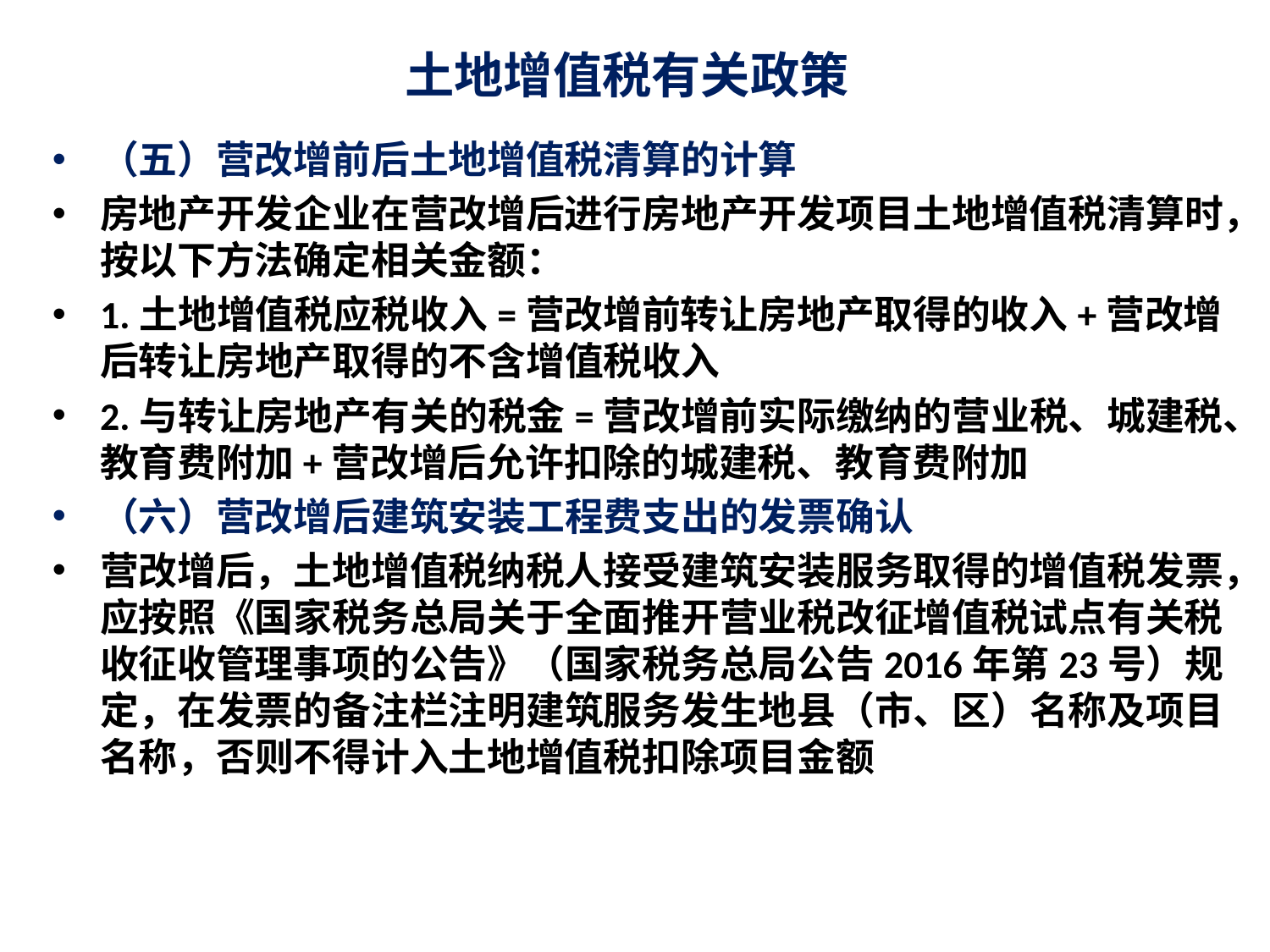

# 土地增值税有关政策
（五）营改增前后土地增值税清算的计算
房地产开发企业在营改增后进行房地产开发项目土地增值税清算时，按以下方法确定相关金额：
1.土地增值税应税收入=营改增前转让房地产取得的收入+营改增后转让房地产取得的不含增值税收入
2.与转让房地产有关的税金=营改增前实际缴纳的营业税、城建税、教育费附加+营改增后允许扣除的城建税、教育费附加
（六）营改增后建筑安装工程费支出的发票确认
营改增后，土地增值税纳税人接受建筑安装服务取得的增值税发票，应按照《国家税务总局关于全面推开营业税改征增值税试点有关税收征收管理事项的公告》（国家税务总局公告2016年第23号）规定，在发票的备注栏注明建筑服务发生地县（市、区）名称及项目名称，否则不得计入土地增值税扣除项目金额